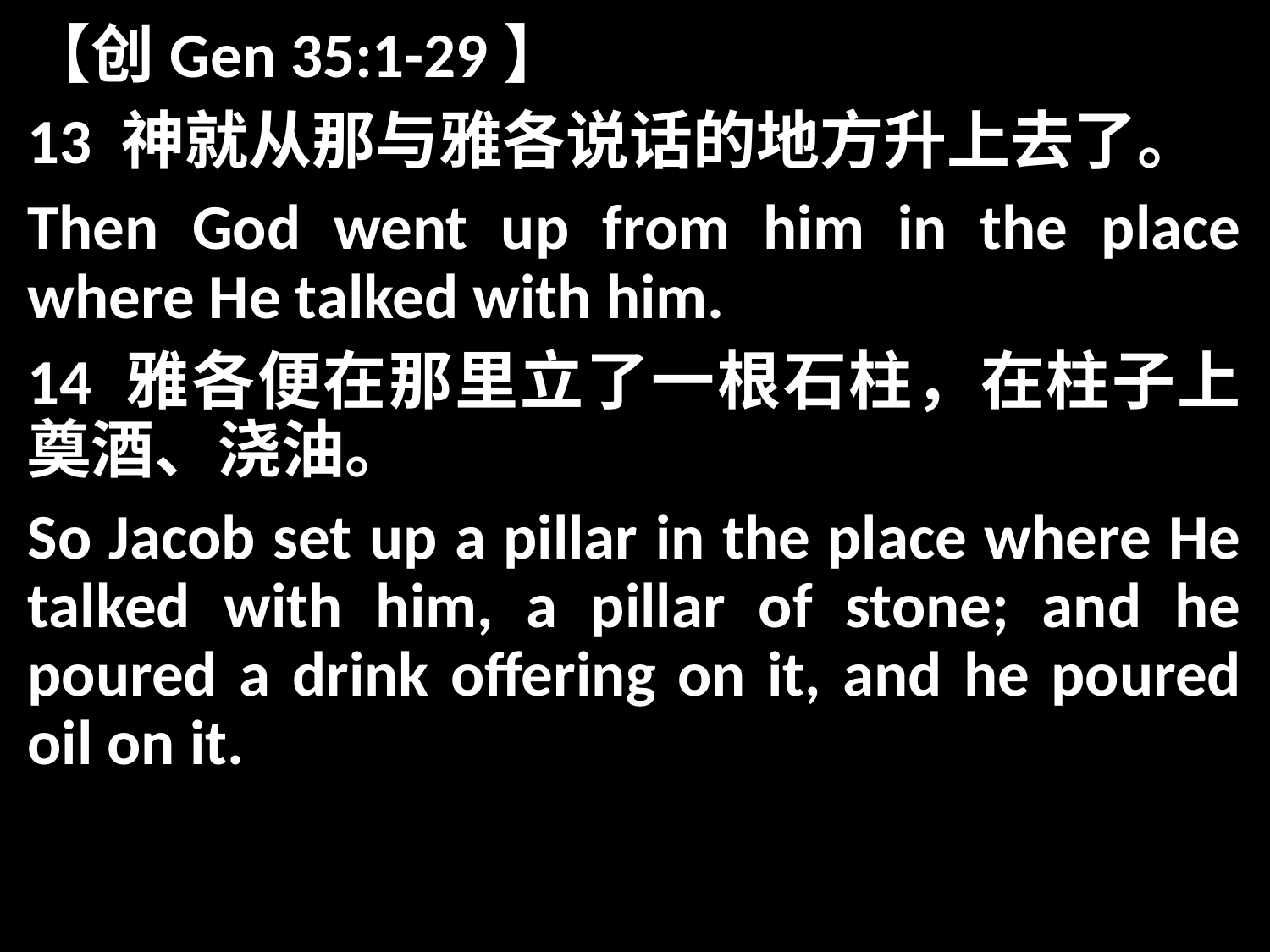

【创Gen 35:1-29】
13 神就从那与雅各说话的地方升上去了。
Then God went up from him in the place where He talked with him.
14 雅各便在那里立了一根石柱，在柱子上奠酒、浇油。
So Jacob set up a pillar in the place where He talked with him, a pillar of stone; and he poured a drink offering on it, and he poured oil on it.